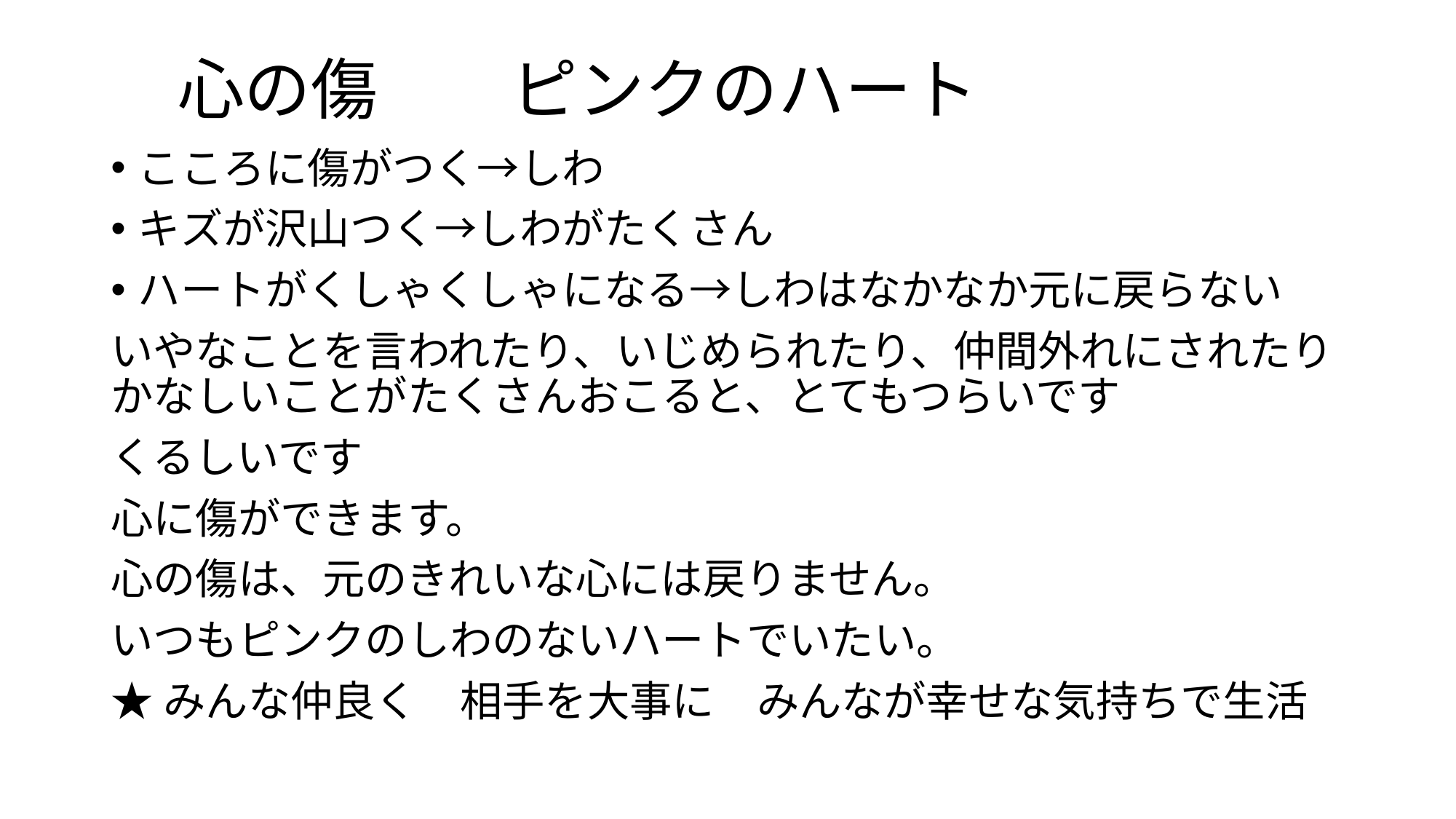

# 心の傷　　ピンクのハート
こころに傷がつく→しわ
キズが沢山つく→しわがたくさん
ハートがくしゃくしゃになる→しわはなかなか元に戻らない
いやなことを言われたり、いじめられたり、仲間外れにされたりかなしいことがたくさんおこると、とてもつらいです
くるしいです
心に傷ができます。
心の傷は、元のきれいな心には戻りません。
いつもピンクのしわのないハートでいたい。
★みんな仲良く　相手を大事に　みんなが幸せな気持ちで生活